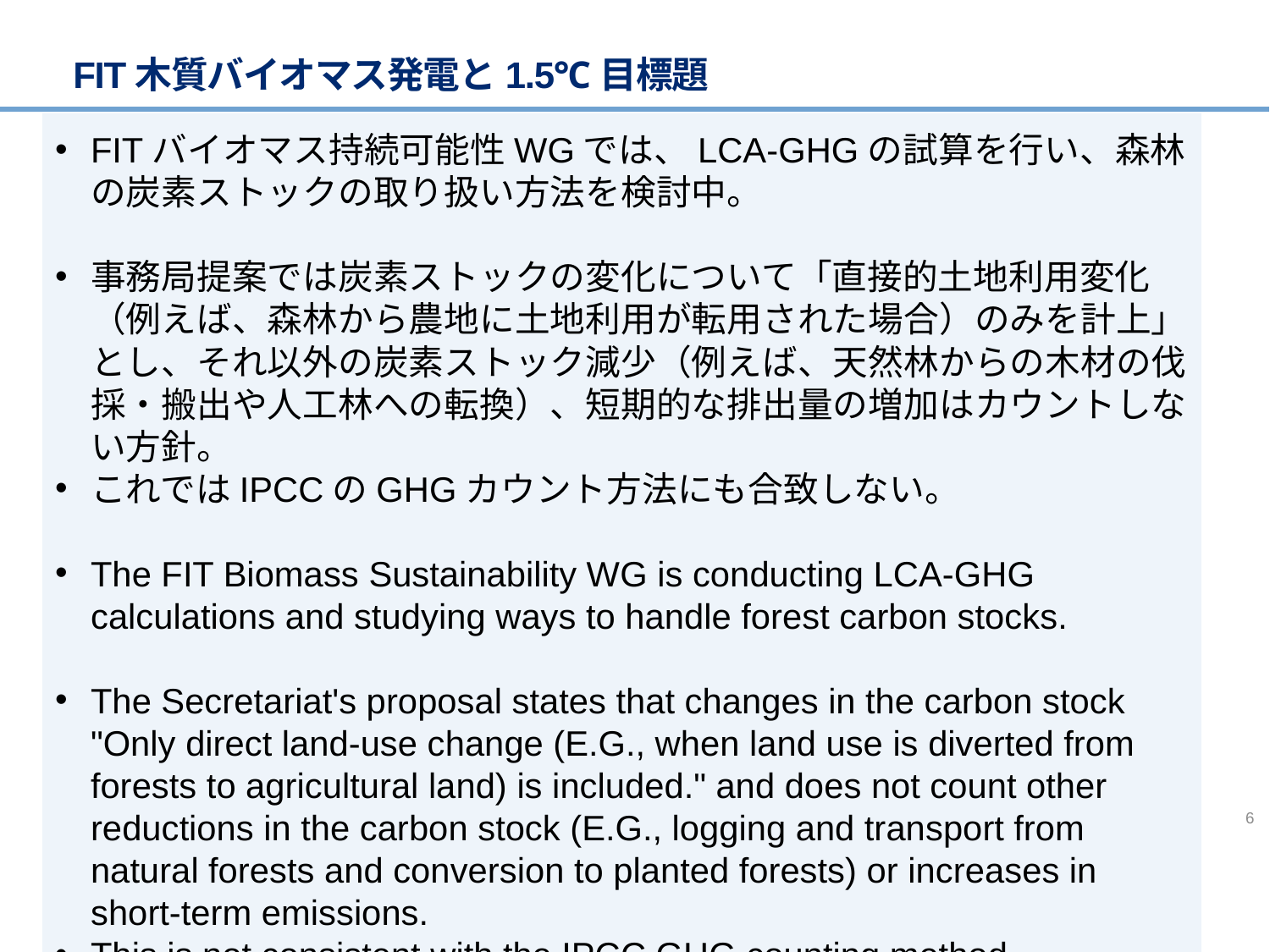

FIT木質バイオマス発電と1.5℃目標題
FITバイオマス持続可能性WGでは、LCA-GHGの試算を行い、森林の炭素ストックの取り扱い方法を検討中。

事務局提案では炭素ストックの変化について「直接的土地利用変化（例えば、森林から農地に土地利用が転用された場合）のみを計上」とし、それ以外の炭素ストック減少（例えば、天然林からの木材の伐採・搬出や人工林への転換）、短期的な排出量の増加はカウントしない方針。
これではIPCCのGHGカウント方法にも合致しない。

The FIT Biomass Sustainability WG is conducting LCA-GHG calculations and studying ways to handle forest carbon stocks.

The Secretariat's proposal states that changes in the carbon stock "Only direct land-use change (E.G., when land use is diverted from forests to agricultural land) is included." and does not count other reductions in the carbon stock (E.G., logging and transport from natural forests and conversion to planted forests) or increases in short-term emissions.
This is not consistent with the IPCC GHG counting method.

6